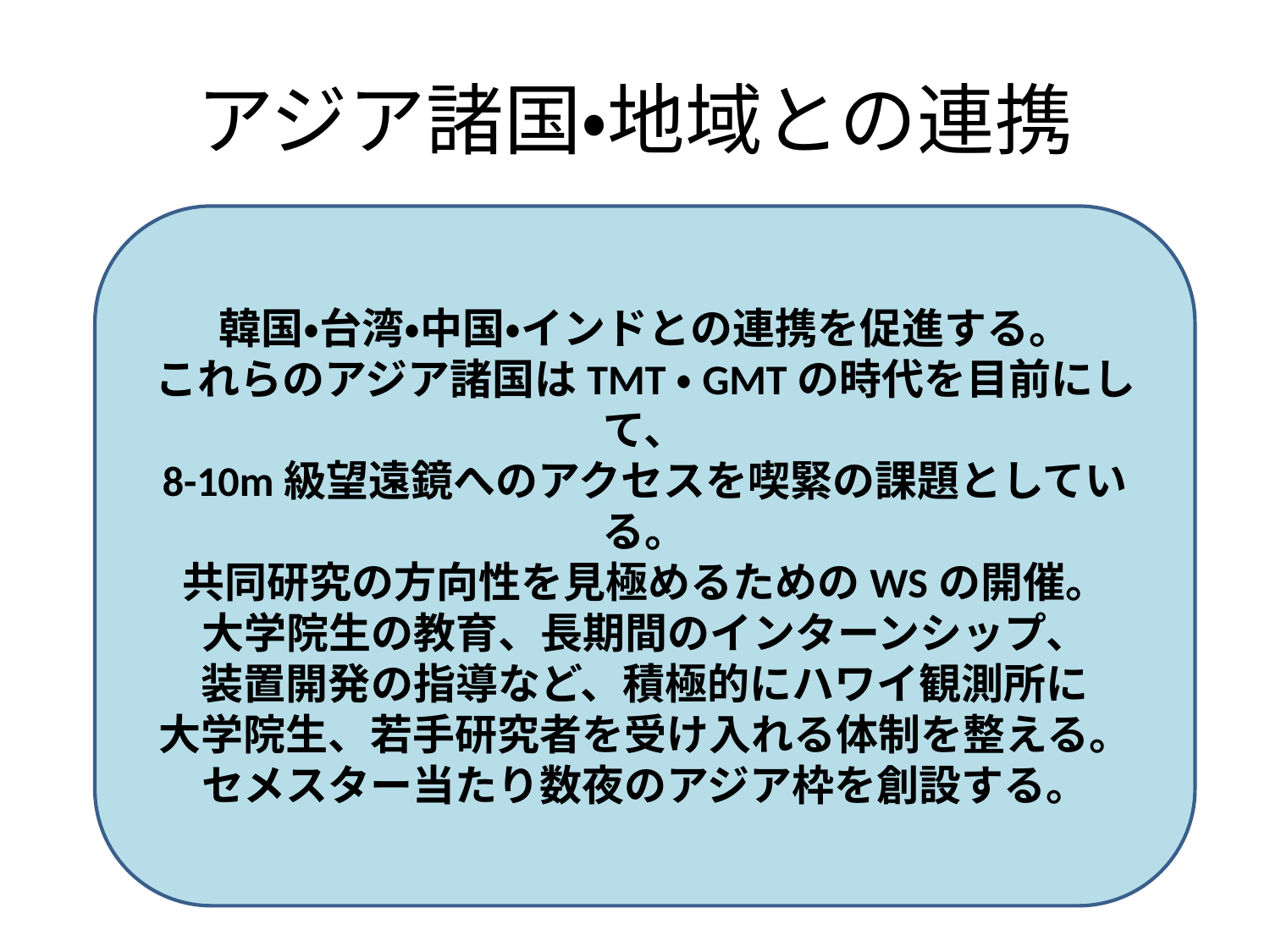

# アジア諸国・地域との連携
韓国・台湾・中国・インドとの連携を促進する。
これらのアジア諸国はTMT・GMTの時代を目前にして、
8-10m級望遠鏡へのアクセスを喫緊の課題としている。
共同研究の方向性を見極めるためのWSの開催。
大学院生の教育、長期間のインターンシップ、
装置開発の指導など、積極的にハワイ観測所に
大学院生、若手研究者を受け入れる体制を整える。
セメスター当たり数夜のアジア枠を創設する。